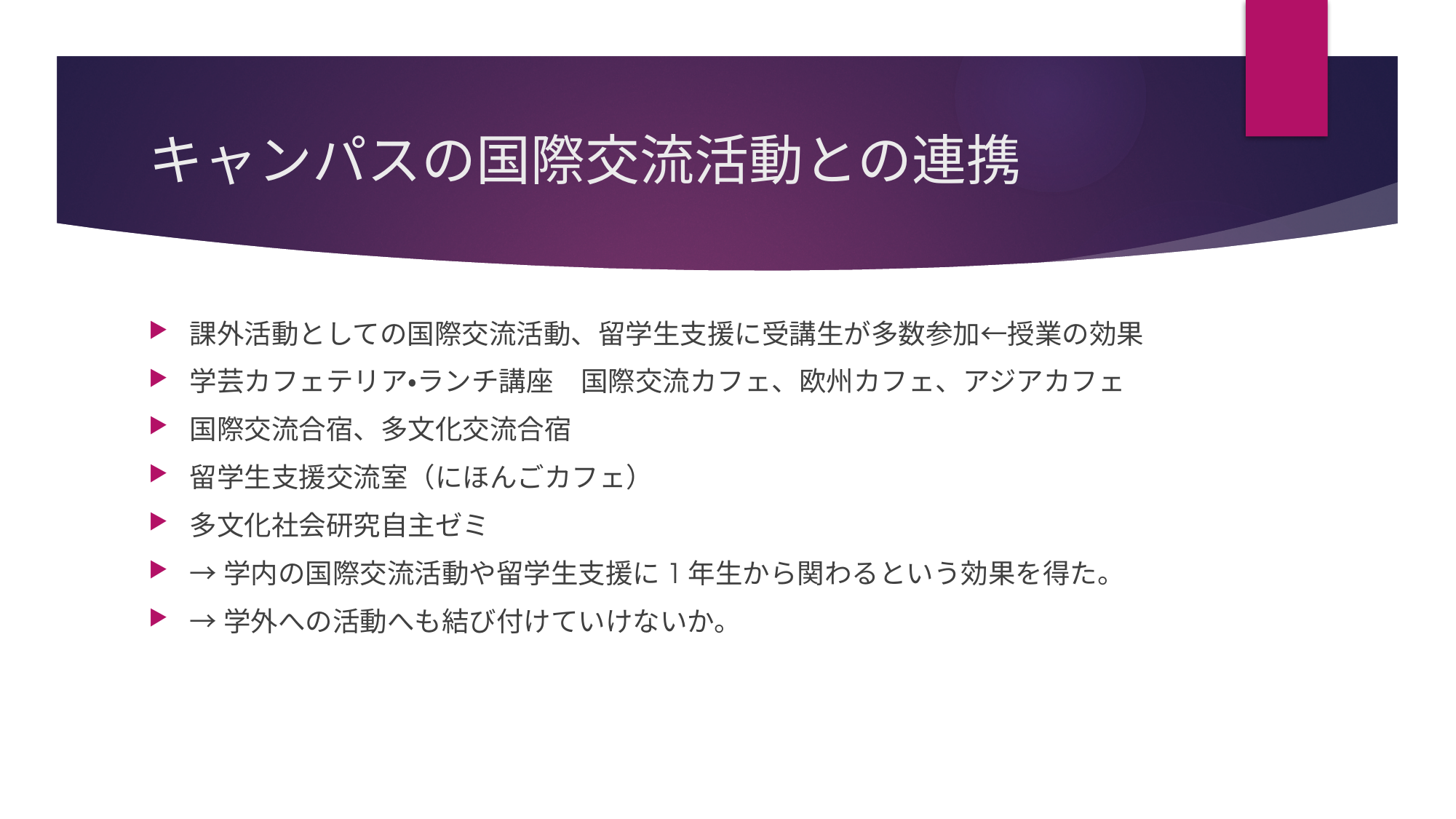

# キャンパスの国際交流活動との連携
課外活動としての国際交流活動、留学生支援に受講生が多数参加←授業の効果
学芸カフェテリア・ランチ講座　国際交流カフェ、欧州カフェ、アジアカフェ
国際交流合宿、多文化交流合宿
留学生支援交流室（にほんごカフェ）
多文化社会研究自主ゼミ
→学内の国際交流活動や留学生支援に1年生から関わるという効果を得た。
→学外への活動へも結び付けていけないか。